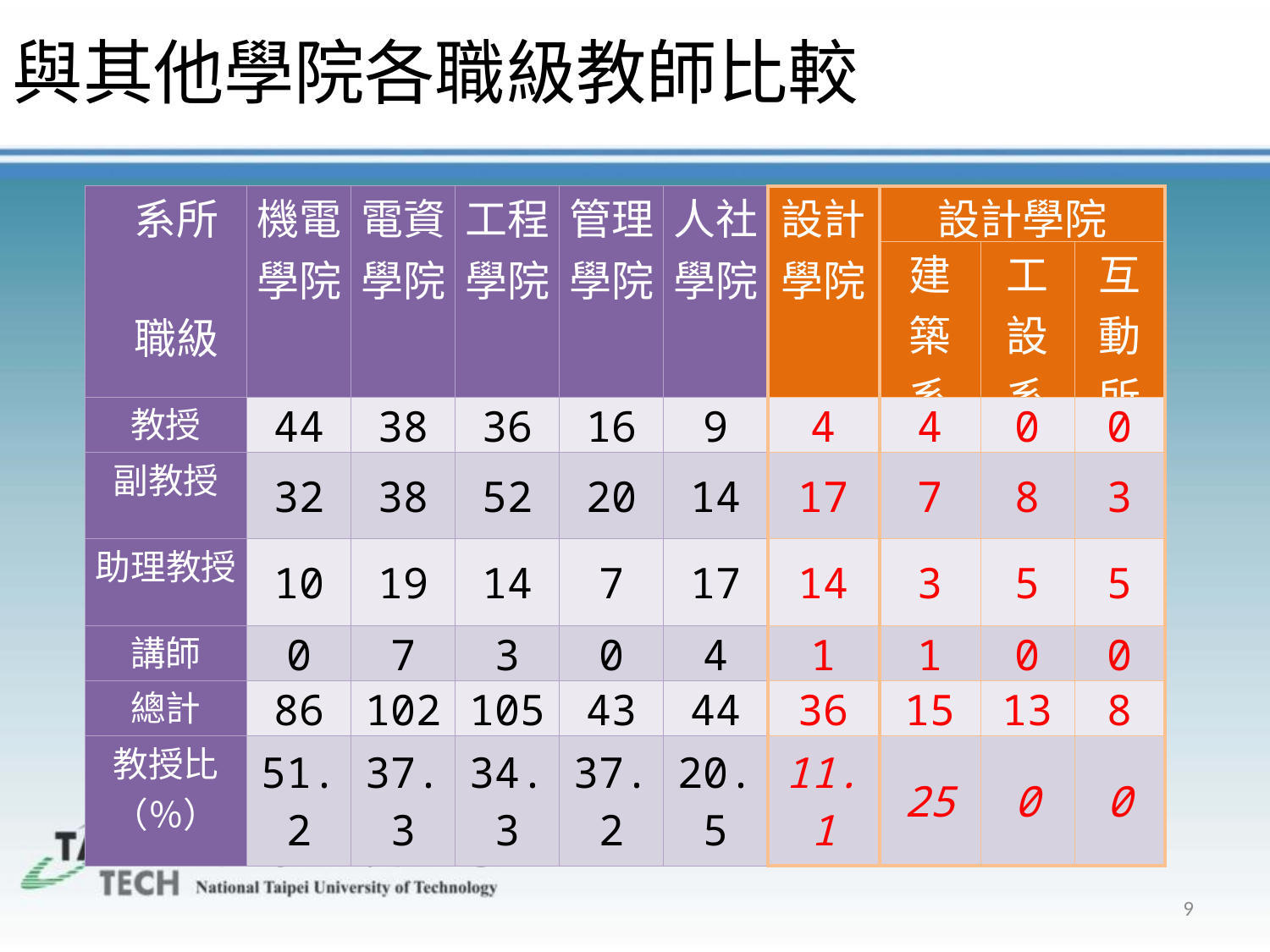

與其他學院各職級教師比較

| 系所 職級 | 機電 學院 | 電資 學院 | 工程 學院 | 管理 學院 | 人社 學院 | 設計學院 | 設計學院 |  |  |
| --- | --- | --- | --- | --- | --- | --- | --- | --- | --- |
|  |  |  |  |  |  |  | 建築系 | 工設系 | 互動所 |
| 教授 | 44 | 38 | 36 | 16 | 9 | 4 | 4 | 0 | 0 |
| 副教授 | 32 | 38 | 52 | 20 | 14 | 17 | 7 | 8 | 3 |
| 助理教授 | 10 | 19 | 14 | 7 | 17 | 14 | 3 | 5 | 5 |
| 講師 | 0 | 7 | 3 | 0 | 4 | 1 | 1 | 0 | 0 |
| 總計 | 86 | 102 | 105 | 43 | 44 | 36 | 15 | 13 | 8 |
| 教授比（％） | 51.2 | 37.3 | 34.3 | 37.2 | 20.5 | 11.1 | 25 | 0 | 0 |
9